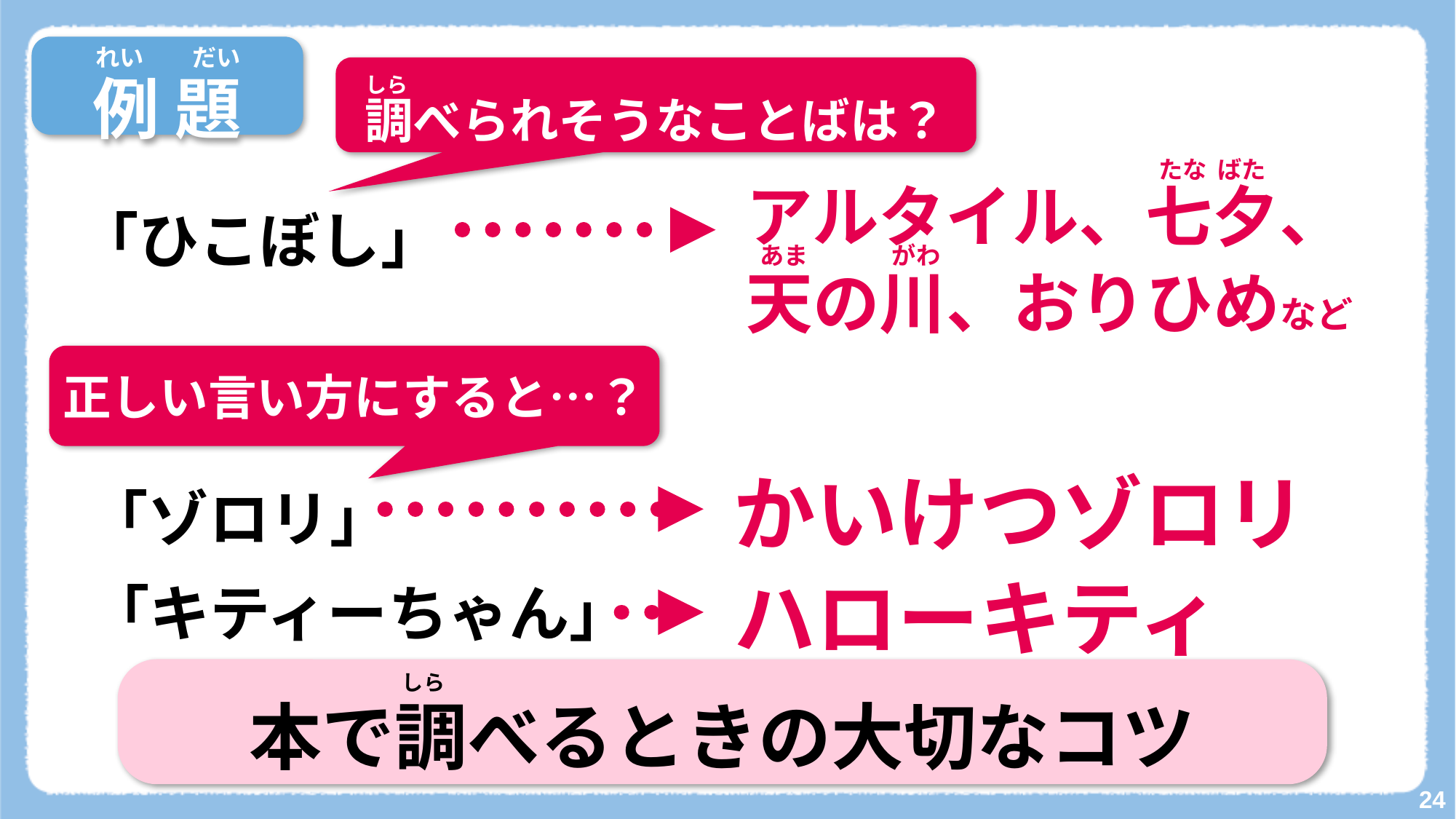

例 題
　れい　　だい
しら

調べられそうなことばは？
たな  ばた
アルタイル、七夕、
天の川、おりひめなど
あま 　 　　がわ
「ひこぼし」

正しい言い方にすると…？
かいけつゾロリ

「ゾロリ」
ハローキティ
「キティーちゃん」
本で調べるときの大切なコツ
しら